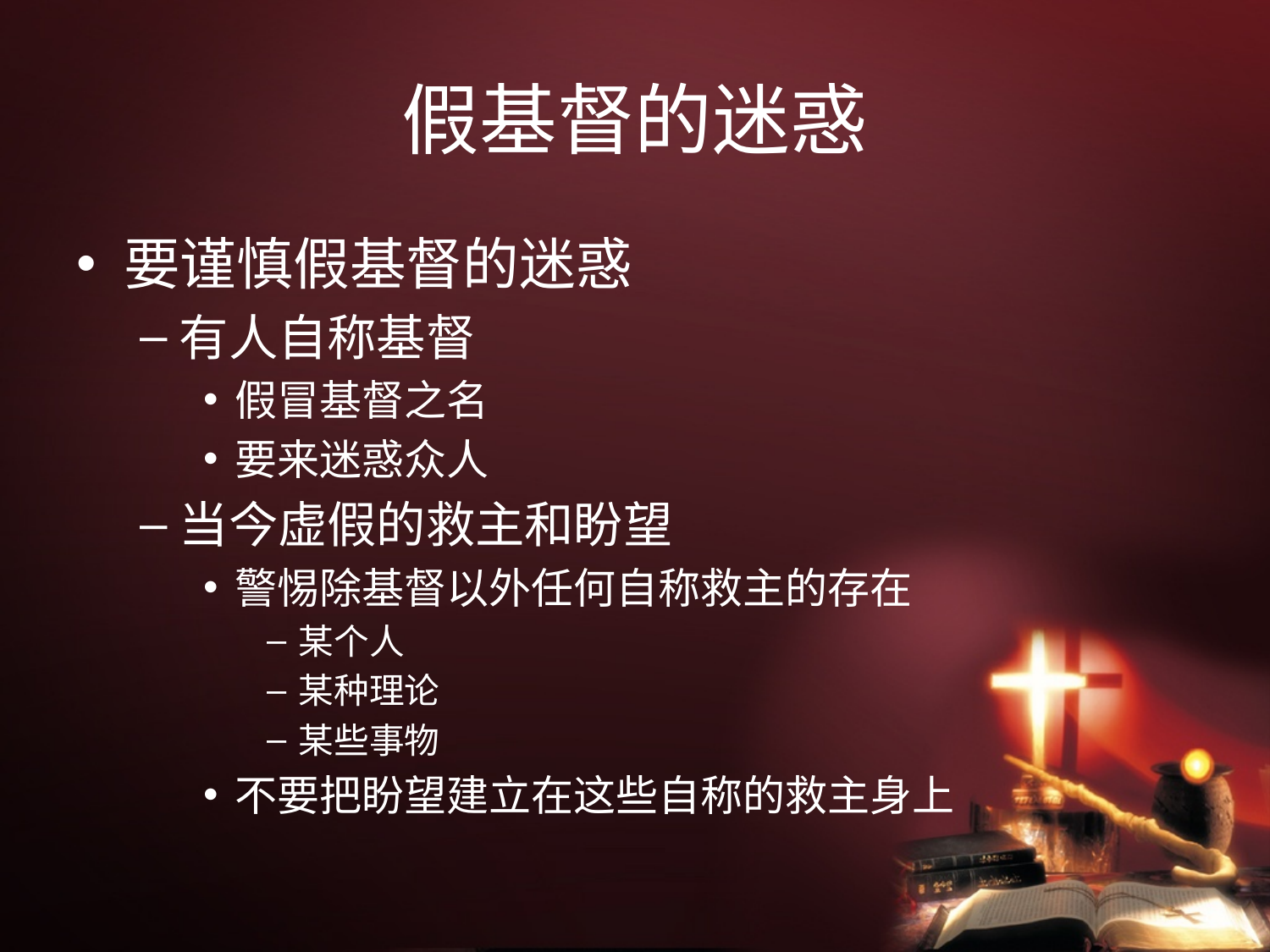

# 假基督的迷惑
要谨慎假基督的迷惑
有人自称基督
假冒基督之名
要来迷惑众人
当今虚假的救主和盼望
警惕除基督以外任何自称救主的存在
某个人
某种理论
某些事物
不要把盼望建立在这些自称的救主身上